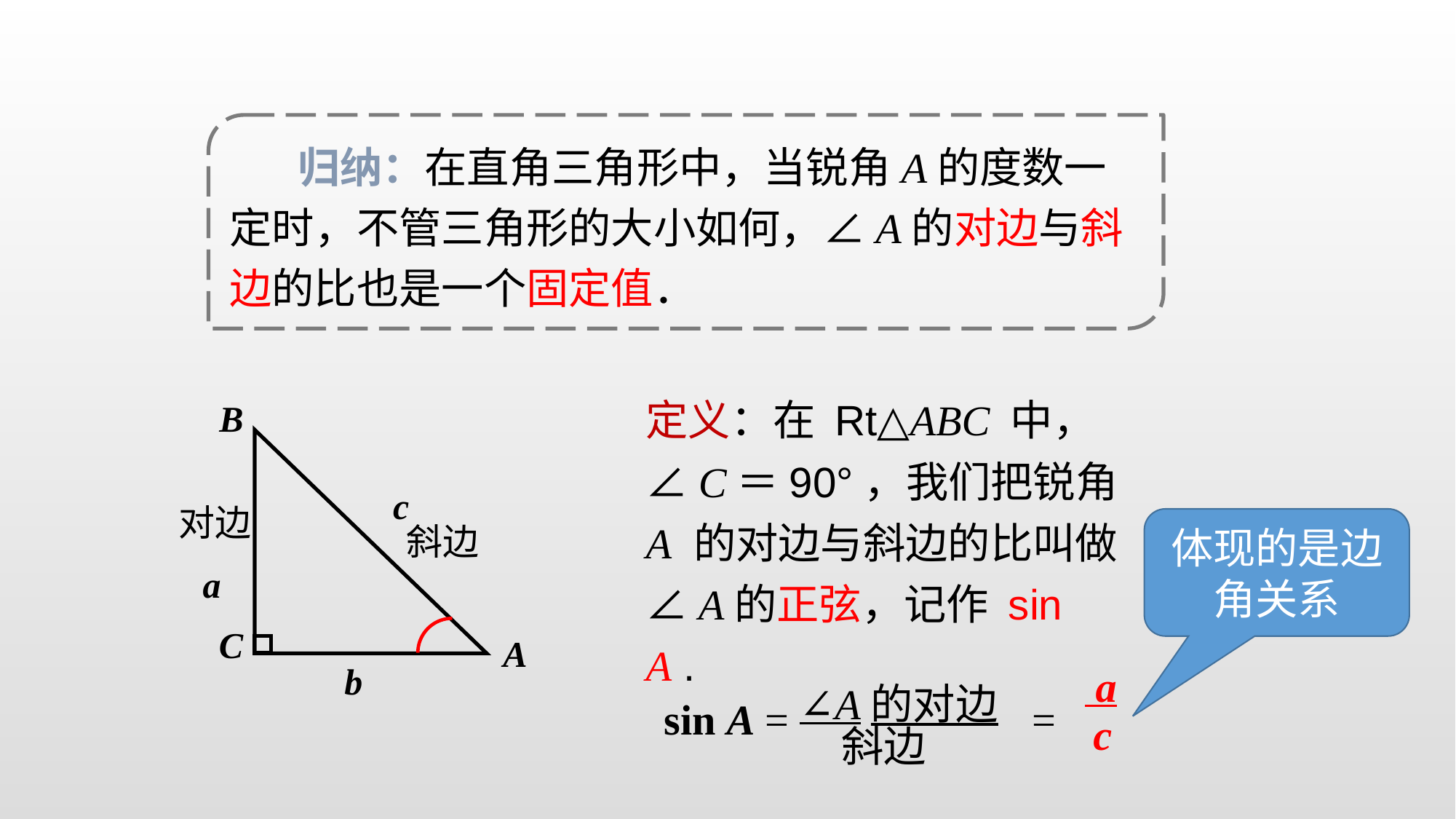

归纳：在直角三角形中，当锐角A的度数一定时，不管三角形的大小如何，∠A的对边与斜边的比也是一个固定值．
定义：在 Rt△ABC 中，∠C＝90°，我们把锐角 A 的对边与斜边的比叫做∠A的正弦，记作 sin A .
B

c
对边
斜边
a
C

A
b
体现的是边角关系
 a
∠A的对边
sin A =                       =
c
斜边